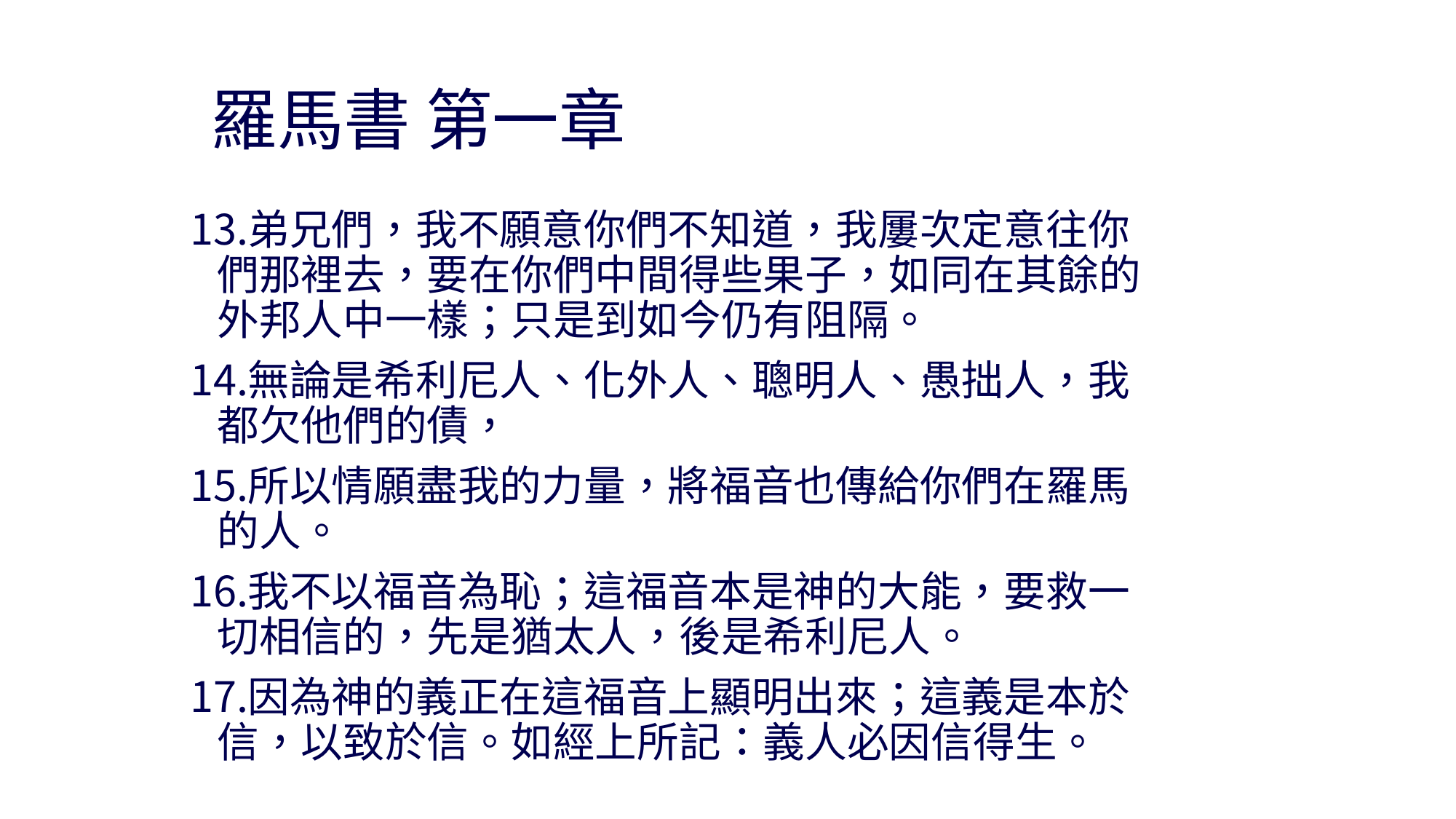

# 羅馬書 第一章

弟兄們，我不願意你們不知道，我屢次定意往你們那裡去，要在你們中間得些果子，如同在其餘的外邦人中一樣；只是到如今仍有阻隔。
無論是希利尼人、化外人、聰明人、愚拙人，我都欠他們的債，
所以情願盡我的力量，將福音也傳給你們在羅馬的人。
我不以福音為恥；這福音本是神的大能，要救一切相信的，先是猶太人，後是希利尼人。
因為神的義正在這福音上顯明出來；這義是本於信，以致於信。如經上所記：義人必因信得生。